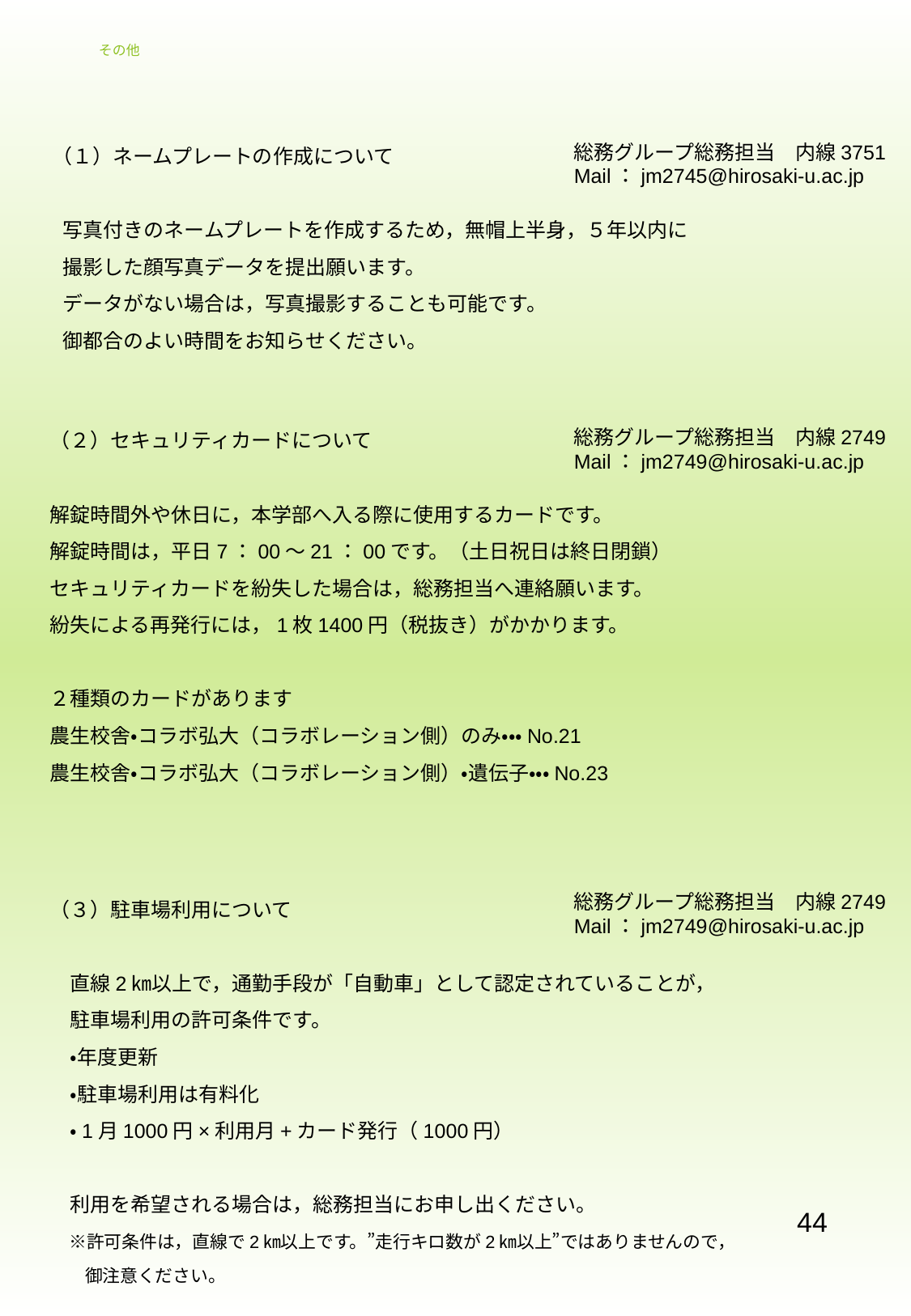

# その他
総務グループ総務担当　内線3751
Mail：jm2745@hirosaki-u.ac.jp
（１）ネームプレートの作成について

　写真付きのネームプレートを作成するため，無帽上半身，５年以内に
　撮影した顔写真データを提出願います。
　データがない場合は，写真撮影することも可能です。
　御都合のよい時間をお知らせください。

総務グループ総務担当　内線2749
Mail：jm2749@hirosaki-u.ac.jp
（２）セキュリティカードについて

解錠時間外や休日に，本学部へ入る際に使用するカードです。
解錠時間は，平日7：00～21：00です。（土日祝日は終日閉鎖）
セキュリティカードを紛失した場合は，総務担当へ連絡願います。
紛失による再発行には，1枚1400円（税抜き）がかかります。

２種類のカードがあります
農生校舎・コラボ弘大（コラボレーション側）のみ・・・No.21
農生校舎・コラボ弘大（コラボレーション側）・遺伝子・・・No.23

総務グループ総務担当　内線2749
Mail：jm2749@hirosaki-u.ac.jp
（３）駐車場利用について

　直線2㎞以上で，通勤手段が「自動車」として認定されていることが，
　駐車場利用の許可条件です。
　・年度更新
　・駐車場利用は有料化
　・1月1000円×利用月+カード発行（1000円）

　利用を希望される場合は，総務担当にお申し出ください。
　※許可条件は，直線で2㎞以上です。”走行キロ数が2㎞以上”ではありませんので，
　　御注意ください。
44